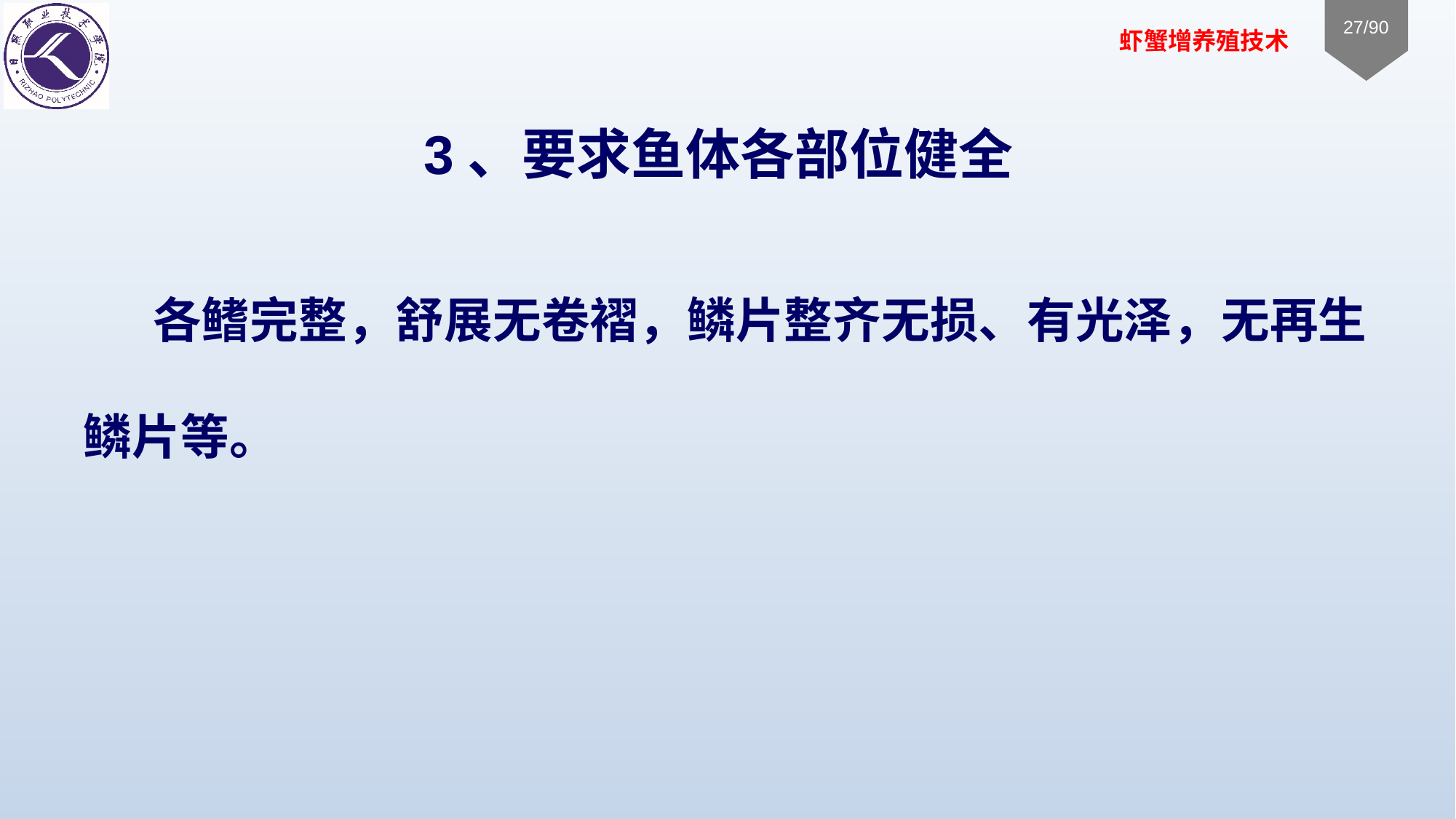

# 3、要求鱼体各部位健全
  各鳍完整，舒展无卷褶，鳞片整齐无损、有光泽，无再生鳞片等。